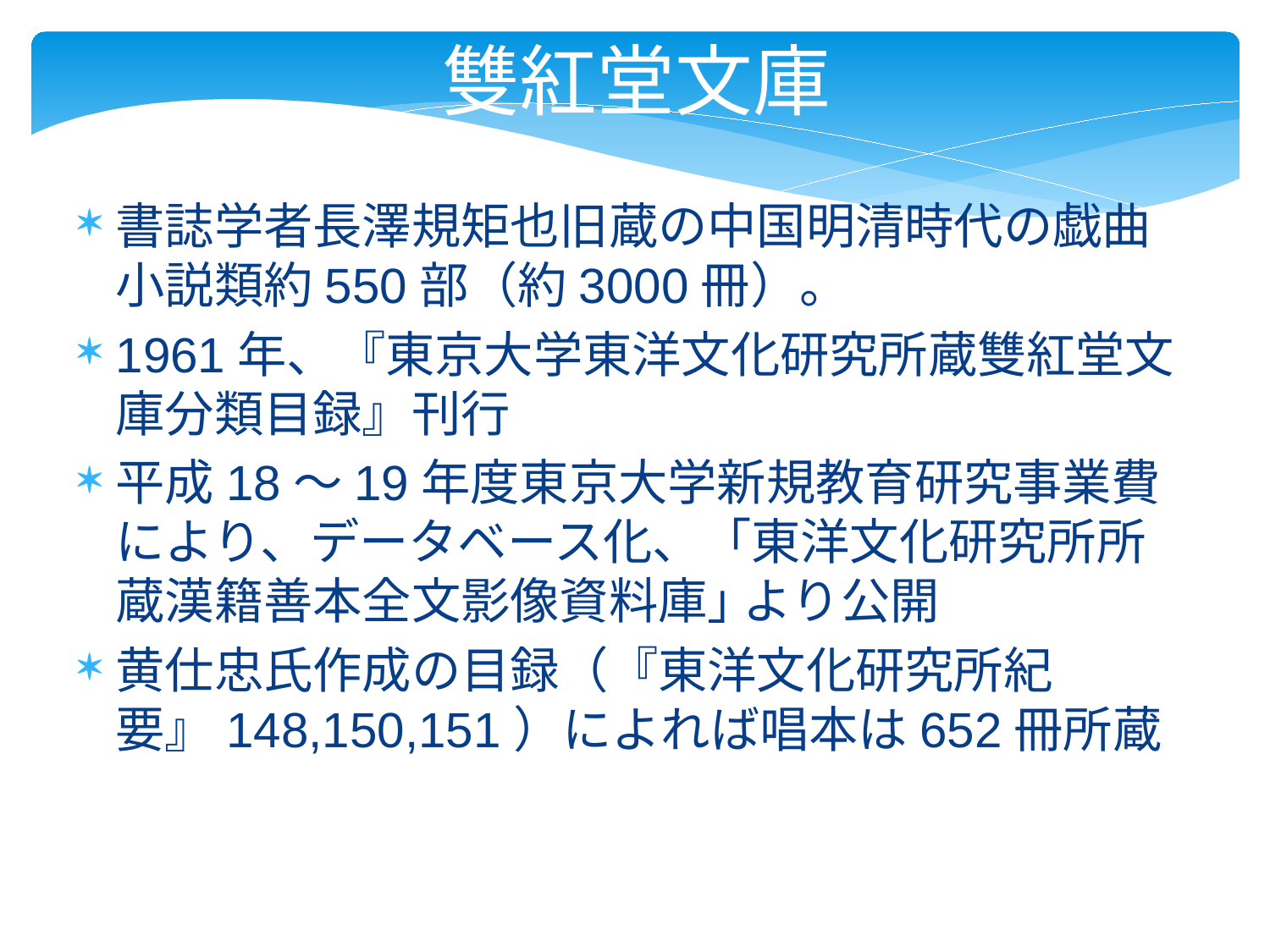

雙紅堂文庫

書誌学者長澤規矩也旧蔵の中国明清時代の戯曲小説類約550部（約3000冊）。
1961年、『東京大学東洋文化研究所蔵雙紅堂文庫分類目録』刊行
平成18～19年度東京大学新規教育研究事業費により、データベース化、「東洋文化研究所所蔵漢籍善本全文影像資料庫｣ より公開
黄仕忠氏作成の目録（『東洋文化研究所紀要』148,150,151）によれば唱本は652冊所蔵